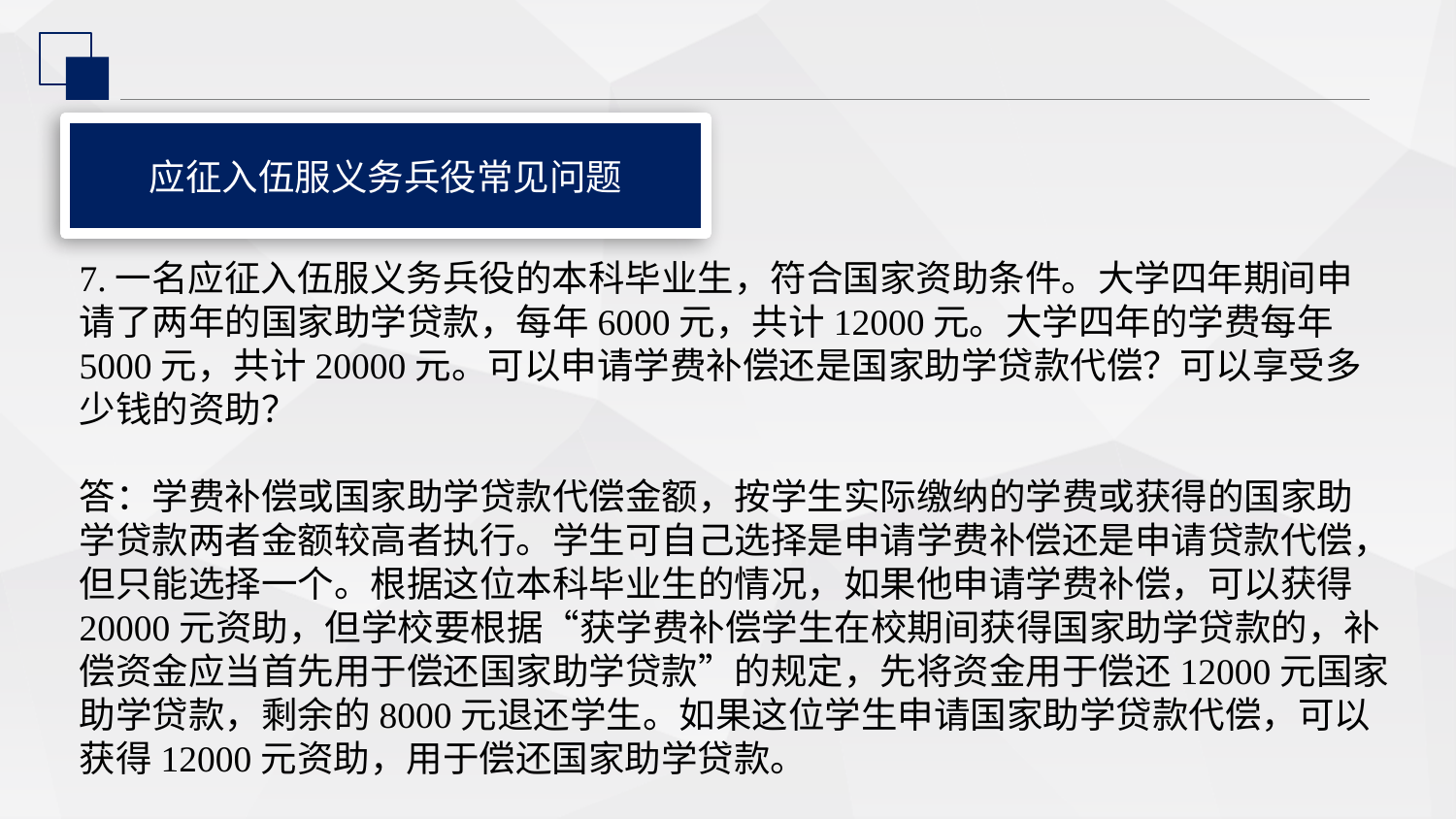

应征入伍服义务兵役常见问题
7.一名应征入伍服义务兵役的本科毕业生，符合国家资助条件。大学四年期间申请了两年的国家助学贷款，每年6000元，共计12000元。大学四年的学费每年5000元，共计20000元。可以申请学费补偿还是国家助学贷款代偿？可以享受多少钱的资助？

答：学费补偿或国家助学贷款代偿金额，按学生实际缴纳的学费或获得的国家助学贷款两者金额较高者执行。学生可自己选择是申请学费补偿还是申请贷款代偿，但只能选择一个。根据这位本科毕业生的情况，如果他申请学费补偿，可以获得20000元资助，但学校要根据“获学费补偿学生在校期间获得国家助学贷款的，补偿资金应当首先用于偿还国家助学贷款”的规定，先将资金用于偿还12000元国家助学贷款，剩余的8000元退还学生。如果这位学生申请国家助学贷款代偿，可以获得12000元资助，用于偿还国家助学贷款。